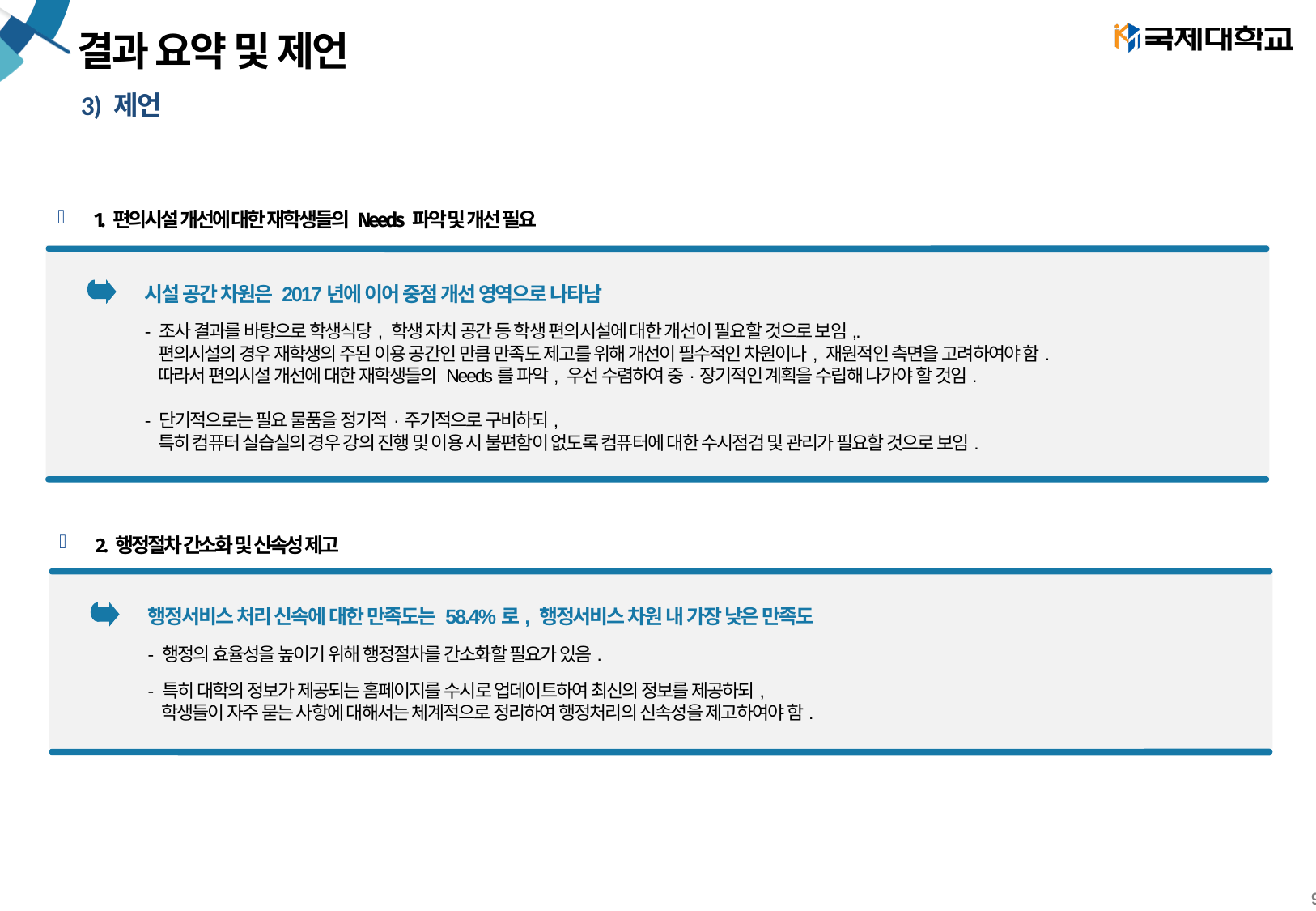

# 결과 요약 및 제언
3) 제언
1. 편의시설 개선에 대한 재학생들의 Needs 파악 및 개선 필요

시설 공간 차원은 2017년에 이어 중점 개선 영역으로 나타남

- 조사 결과를 바탕으로 학생식당, 학생 자치 공간 등 학생 편의시설에 대한 개선이 필요할 것으로 보임,.
  편의시설의 경우 재학생의 주된 이용 공간인 만큼 만족도 제고를 위해 개선이 필수적인 차원이나, 재원적인 측면을 고려하여야 함.
  따라서 편의시설 개선에 대한 재학생들의 Needs를 파악, 우선 수렴하여 중·장기적인 계획을 수립해 나가야 할 것임.

- 단기적으로는 필요 물품을 정기적·주기적으로 구비하되,
  특히 컴퓨터 실습실의 경우 강의 진행 및 이용 시 불편함이 없도록 컴퓨터에 대한 수시점검 및 관리가 필요할 것으로 보임.

2. 행정절차 간소화 및 신속성 제고

행정서비스 처리 신속에 대한 만족도는 58.4%로, 행정서비스 차원 내 가장 낮은 만족도

- 행정의 효율성을 높이기 위해 행정절차를 간소화할 필요가 있음.

- 특히 대학의 정보가 제공되는 홈페이지를 수시로 업데이트하여 최신의 정보를 제공하되,
  학생들이 자주 묻는 사항에 대해서는 체계적으로 정리하여 행정처리의 신속성을 제고하여야 함.